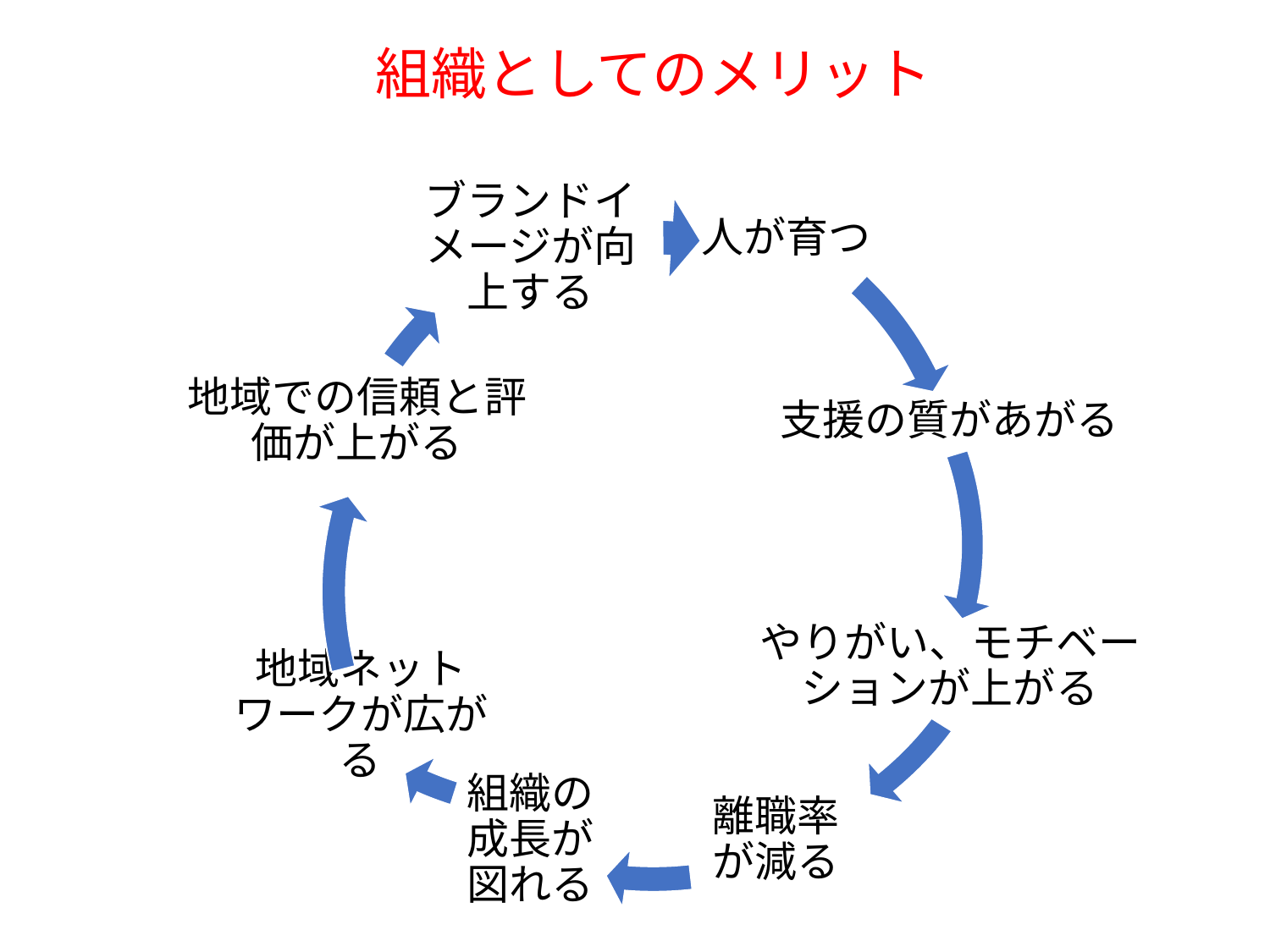

# 組織としてのメリット
人が育つ
支援の質があがる
やりがい、モチベーションが上がる
離職率が減る
組織の成長が図れる
地域ネットワークが広がる
地域での信頼と評価が上がる
ブランドイメージが向上する